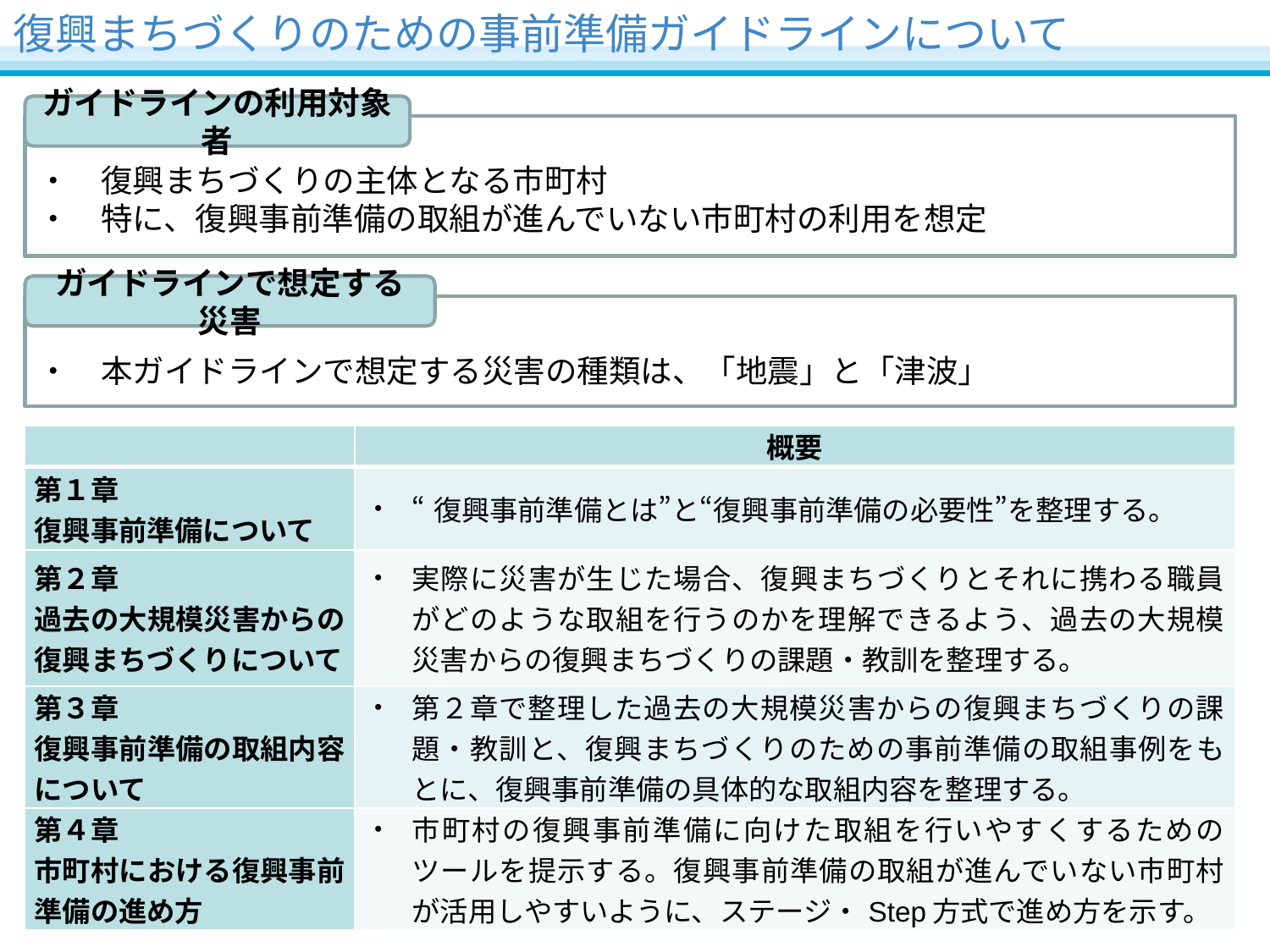

# 復興まちづくりのための事前準備ガイドラインについて
ガイドラインの利用対象者

・　復興まちづくりの主体となる市町村
・　特に、復興事前準備の取組が進んでいない市町村の利用を想定
ガイドラインで想定する災害

・　本ガイドラインで想定する災害の種類は、「地震」と「津波」
|  | 概要 |
| --- | --- |
| 第１章　 復興事前準備について | “復興事前準備とは”と“復興事前準備の必要性”を整理する。 |
| 第２章　 過去の大規模災害からの復興まちづくりについて | 実際に災害が生じた場合、復興まちづくりとそれに携わる職員がどのような取組を行うのかを理解できるよう、過去の大規模災害からの復興まちづくりの課題・教訓を整理する。 |
| 第３章　 復興事前準備の取組内容について | 第２章で整理した過去の大規模災害からの復興まちづくりの課題・教訓と、復興まちづくりのための事前準備の取組事例をもとに、復興事前準備の具体的な取組内容を整理する。 |
| 第４章　 市町村における復興事前準備の進め方 | 市町村の復興事前準備に向けた取組を行いやすくするためのツールを提示する。復興事前準備の取組が進んでいない市町村が活用しやすいように、ステージ・Step方式で進め方を示す。 |